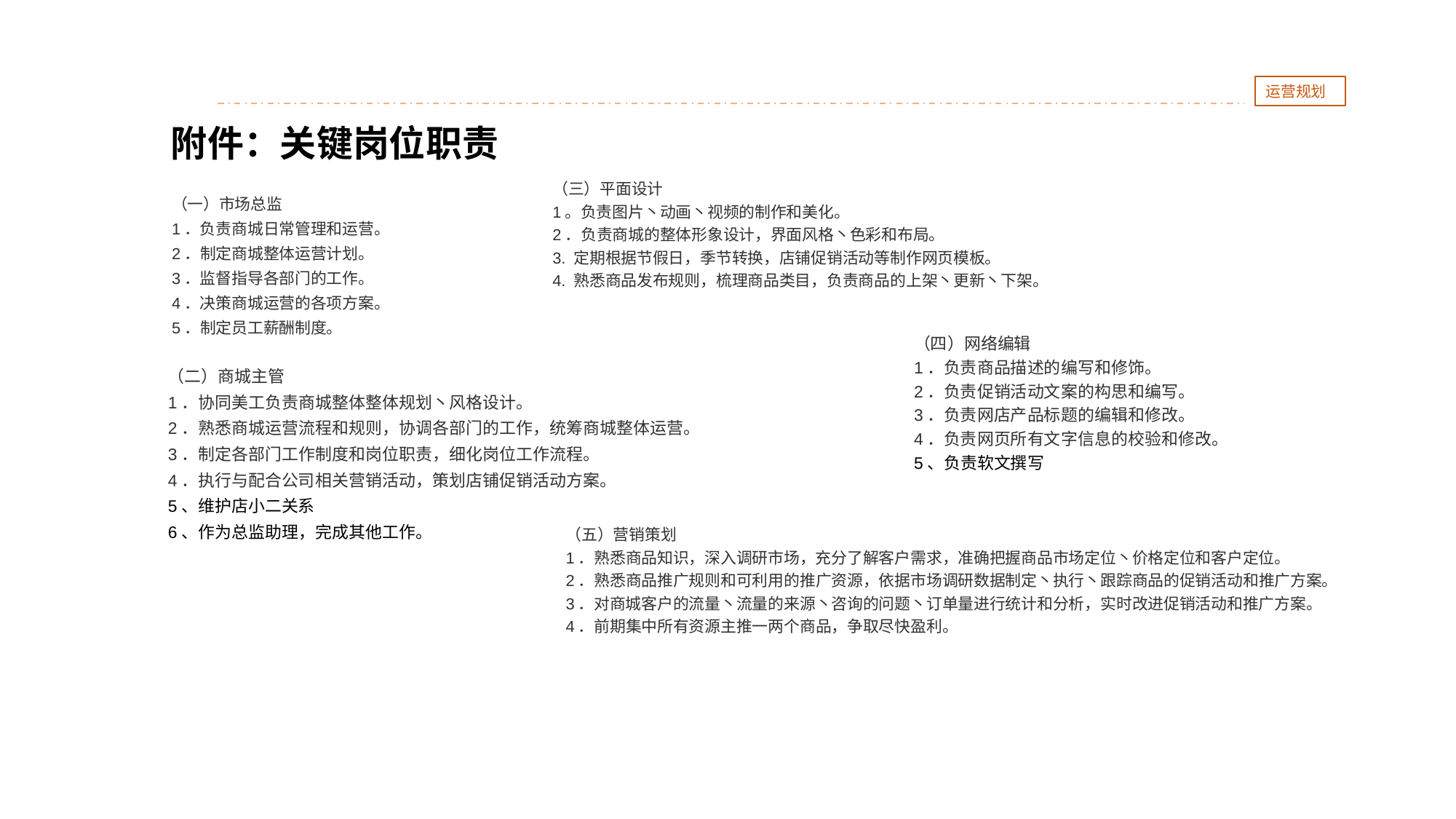

运营规划
附件：关键岗位职责
（三）平面设计
1。负责图片丶动画丶视频的制作和美化。
2．负责商城的整体形象设计，界面风格丶色彩和布局。
3. 定期根据节假日，季节转换，店铺促销活动等制作网页模板。
4. 熟悉商品发布规则，梳理商品类目，负责商品的上架丶更新丶下架。
（一）市场总监
1．负责商城日常管理和运营。
2．制定商城整体运营计划。
3．监督指导各部门的工作。
4．决策商城运营的各项方案。
5．制定员工薪酬制度。
（四）网络编辑
1．负责商品描述的编写和修饰。
2．负责促销活动文案的构思和编写。
3．负责网店产品标题的编辑和修改。
4．负责网页所有文字信息的校验和修改。
5、负责软文撰写
（二）商城主管
1．协同美工负责商城整体整体规划丶风格设计。
2．熟悉商城运营流程和规则，协调各部门的工作，统筹商城整体运营。
3．制定各部门工作制度和岗位职责，细化岗位工作流程。
4．执行与配合公司相关营销活动，策划店铺促销活动方案。
5、维护店小二关系
6、作为总监助理，完成其他工作。
（五）营销策划
1．熟悉商品知识，深入调研市场，充分了解客户需求，准确把握商品市场定位丶价格定位和客户定位。
2．熟悉商品推广规则和可利用的推广资源，依据市场调研数据制定丶执行丶跟踪商品的促销活动和推广方案。
3．对商城客户的流量丶流量的来源丶咨询的问题丶订单量进行统计和分析，实时改进促销活动和推广方案。
4．前期集中所有资源主推一两个商品，争取尽快盈利。